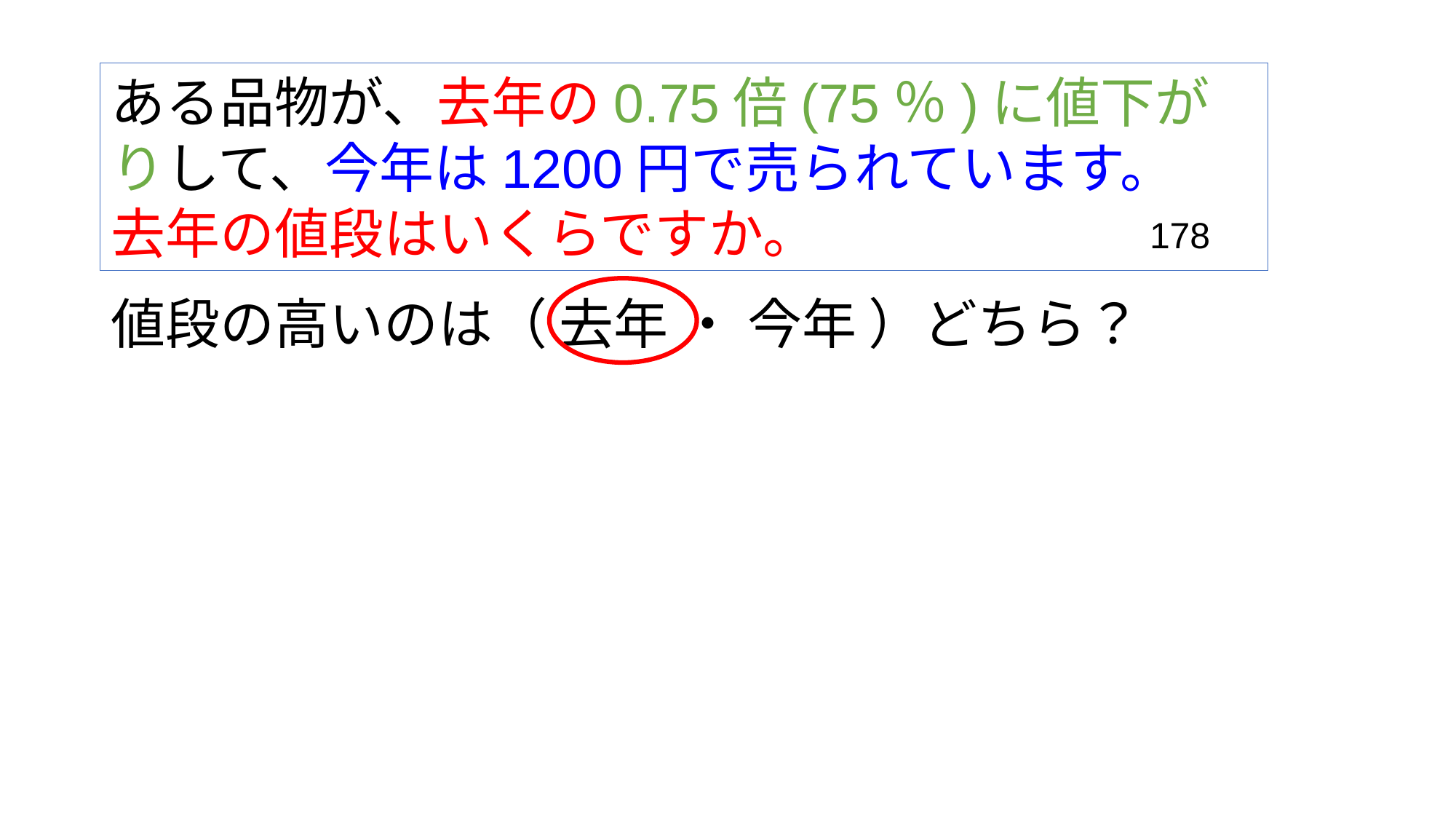

ある品物が、去年の0.75倍(75％)に値下がりして、今年は1200円で売られています。
去年の値段はいくらですか。
178

値段の高いのは（ 去年 ・ 今年 ）どちら？